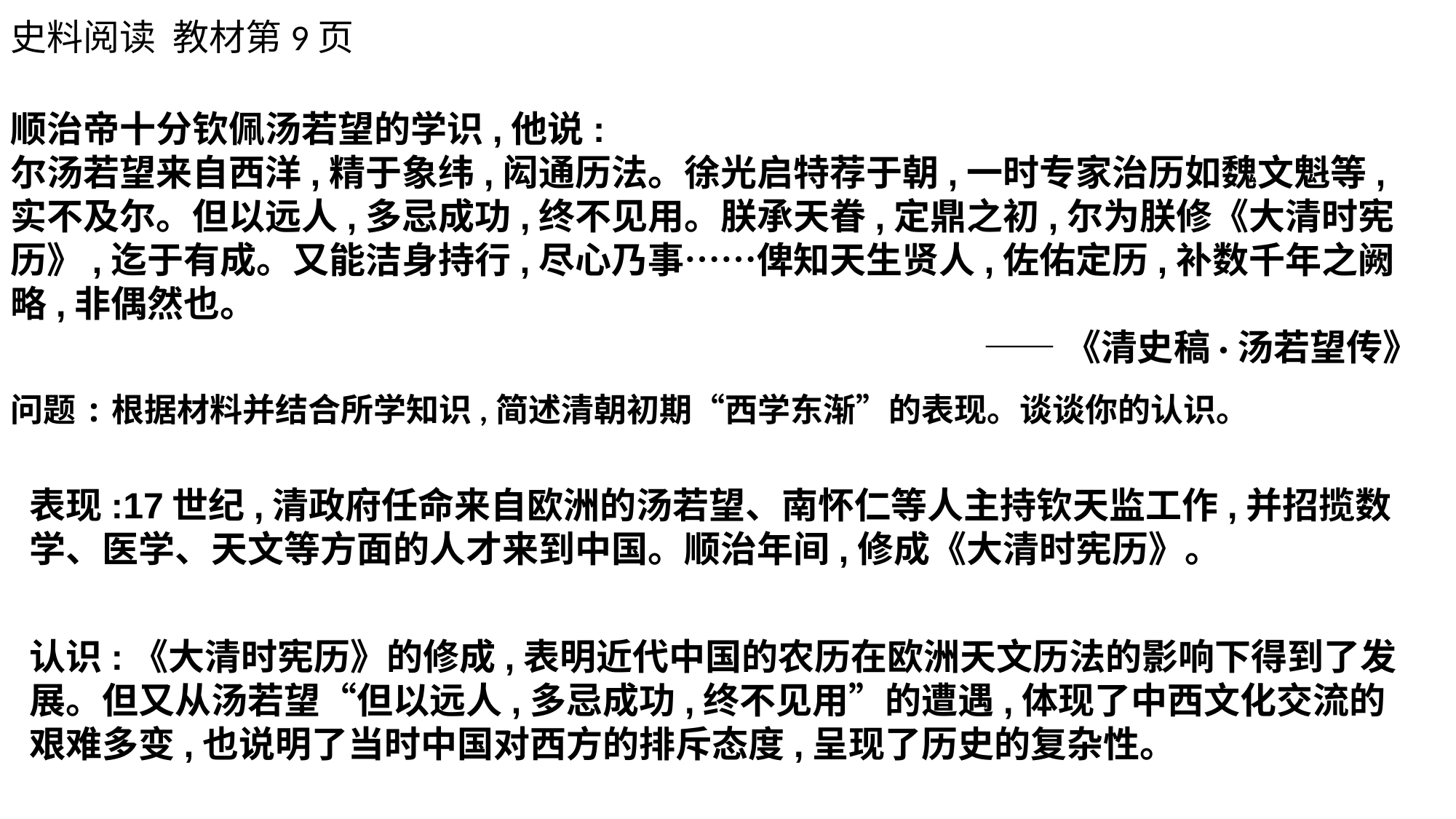

史料阅读  教材第9页
顺治帝十分钦佩汤若望的学识,他说:
尔汤若望来自西洋,精于象纬,闳通历法。徐光启特荐于朝,一时专家治历如魏文魁等,实不及尔。但以远人,多忌成功,终不见用。朕承天眷,定鼎之初,尔为朕修《大清时宪历》,迄于有成。又能洁身持行,尽心乃事……俾知天生贤人,佐佑定历,补数千年之阙略,非偶然也。
——《清史稿·汤若望传》
问题:根据材料并结合所学知识,简述清朝初期“西学东渐”的表现。谈谈你的认识。
表现:17世纪,清政府任命来自欧洲的汤若望、南怀仁等人主持钦天监工作,并招揽数学、医学、天文等方面的人才来到中国。顺治年间,修成《大清时宪历》。
认识:《大清时宪历》的修成,表明近代中国的农历在欧洲天文历法的影响下得到了发展。但又从汤若望“但以远人,多忌成功,终不见用”的遭遇,体现了中西文化交流的艰难多变,也说明了当时中国对西方的排斥态度,呈现了历史的复杂性。